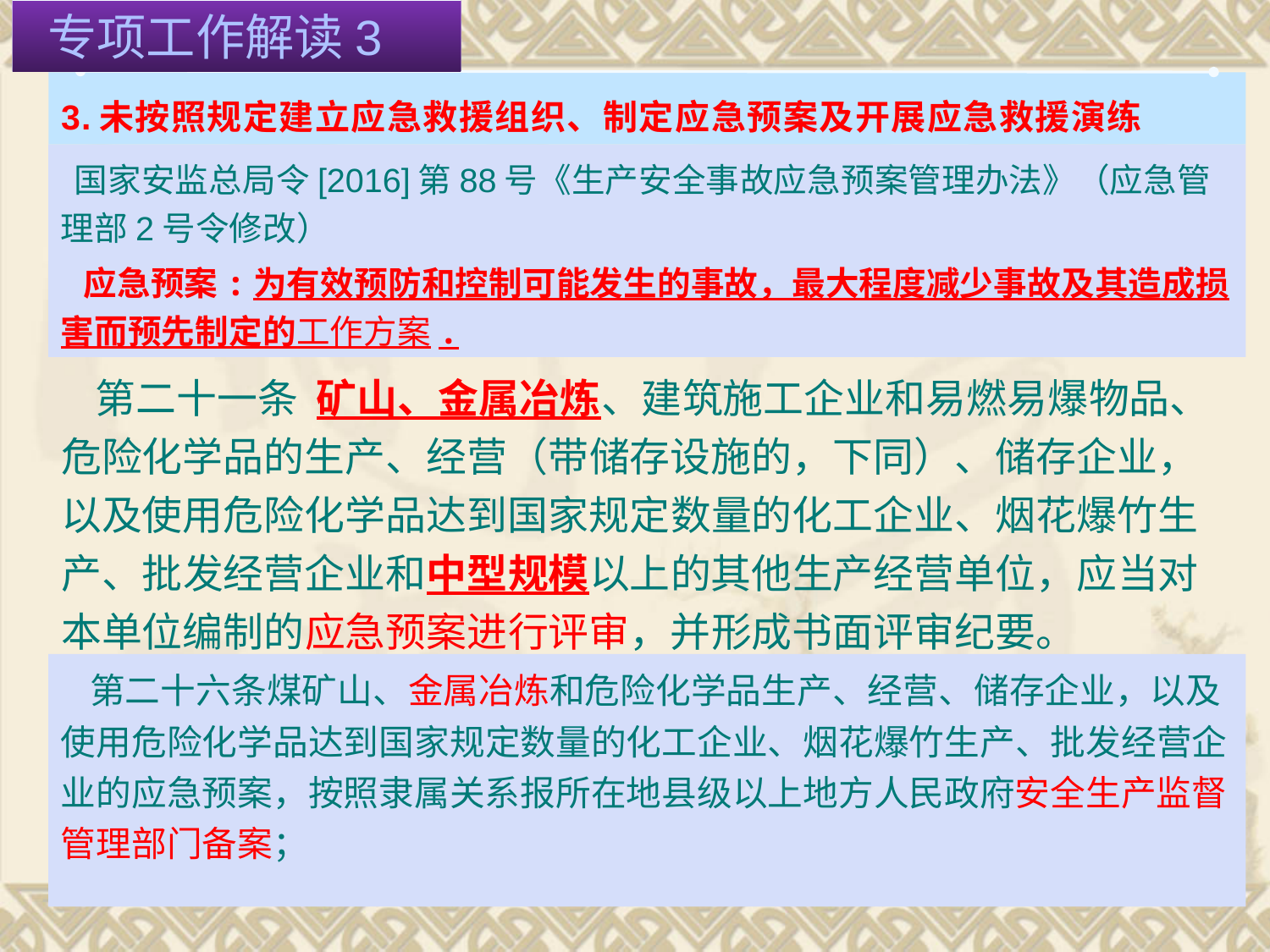

专项工作解读3
3.未按照规定建立应急救援组织、制定应急预案及开展应急救援演练

 国家安监总局令[2016]第88号《生产安全事故应急预案管理办法》（应急管理部2号令修改）
  应急预案:为有效预防和控制可能发生的事故，最大程度减少事故及其造成损害而预先制定的工作方案.

   第二十一条  矿山、金属冶炼、建筑施工企业和易燃易爆物品、危险化学品的生产、经营（带储存设施的，下同）、储存企业，以及使用危险化学品达到国家规定数量的化工企业、烟花爆竹生产、批发经营企业和中型规模以上的其他生产经营单位，应当对本单位编制的应急预案进行评审，并形成书面评审纪要。

   第二十六条煤矿山、金属冶炼和危险化学品生产、经营、储存企业，以及使用危险化学品达到国家规定数量的化工企业、烟花爆竹生产、批发经营企业的应急预案，按照隶属关系报所在地县级以上地方人民政府安全生产监督管理部门备案；